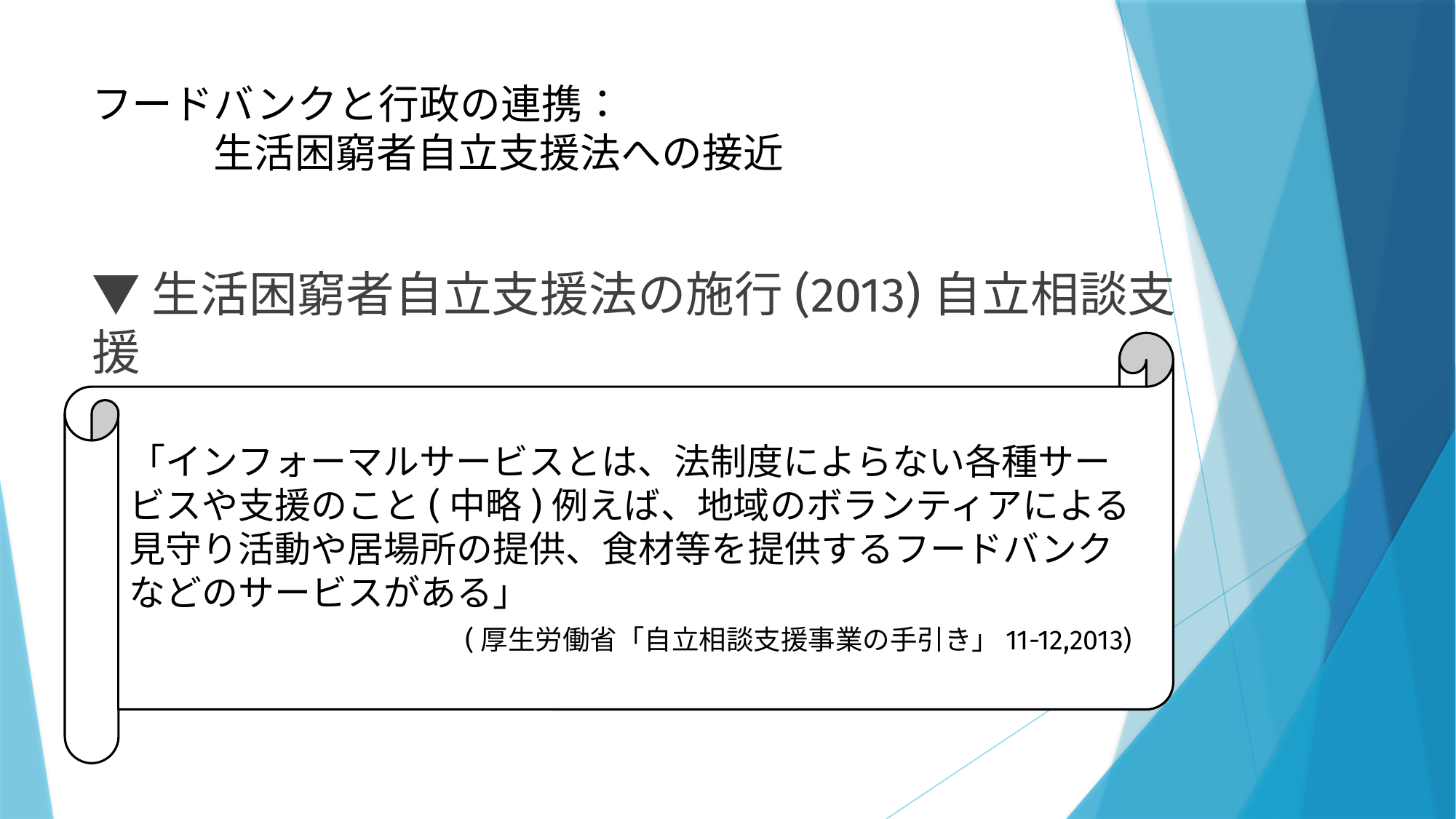

# フードバンクと行政の連携：　　 　　　生活困窮者自立支援法への接近
▼生活困窮者自立支援法の施行(2013)自立相談支援
　事業の手引き

「インフォーマルサービスとは、法制度によらない各種サービスや支援のこと(中略)例えば、地域のボランティアによる見守り活動や居場所の提供、食材等を提供するフードバンクなどのサービスがある」
　　　　　　　　　(厚生労働省「自立相談支援事業の手引き」11-12,2013)